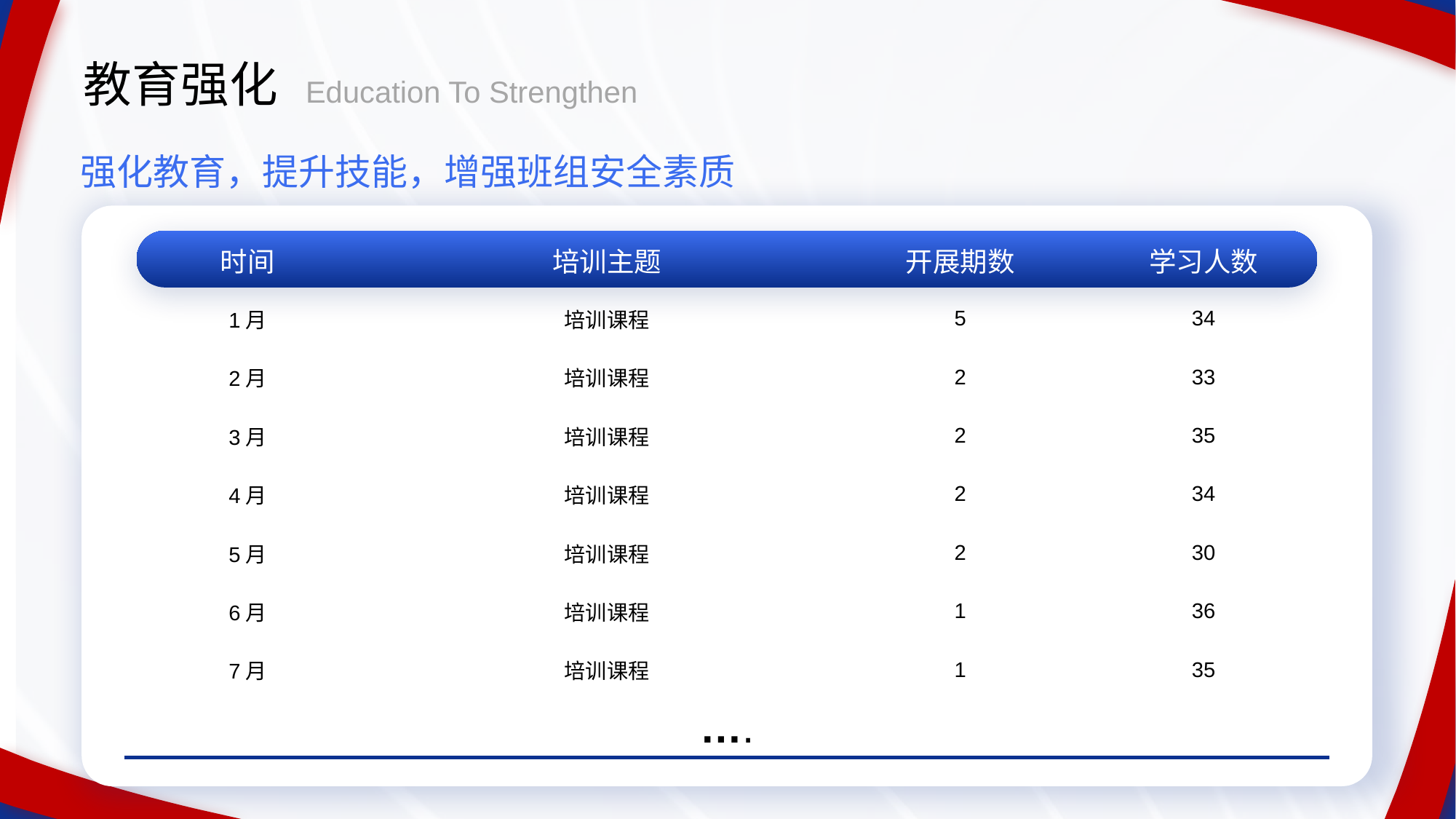

教育强化
Education To Strengthen
强化教育，提升技能，增强班组安全素质

| 时间 | 培训主题 | 开展期数 | 学习人数 |
| --- | --- | --- | --- |
| 1月 | 培训课程 | 5 | 34 |
| 2月 | 培训课程 | 2 | 33 |
| 3月 | 培训课程 | 2 | 35 |
| 4月 | 培训课程 | 2 | 34 |
| 5月 | 培训课程 | 2 | 30 |
| 6月 | 培训课程 | 1 | 36 |
| 7月 | 培训课程 | 1 | 35 |
| …. |  |  |  |